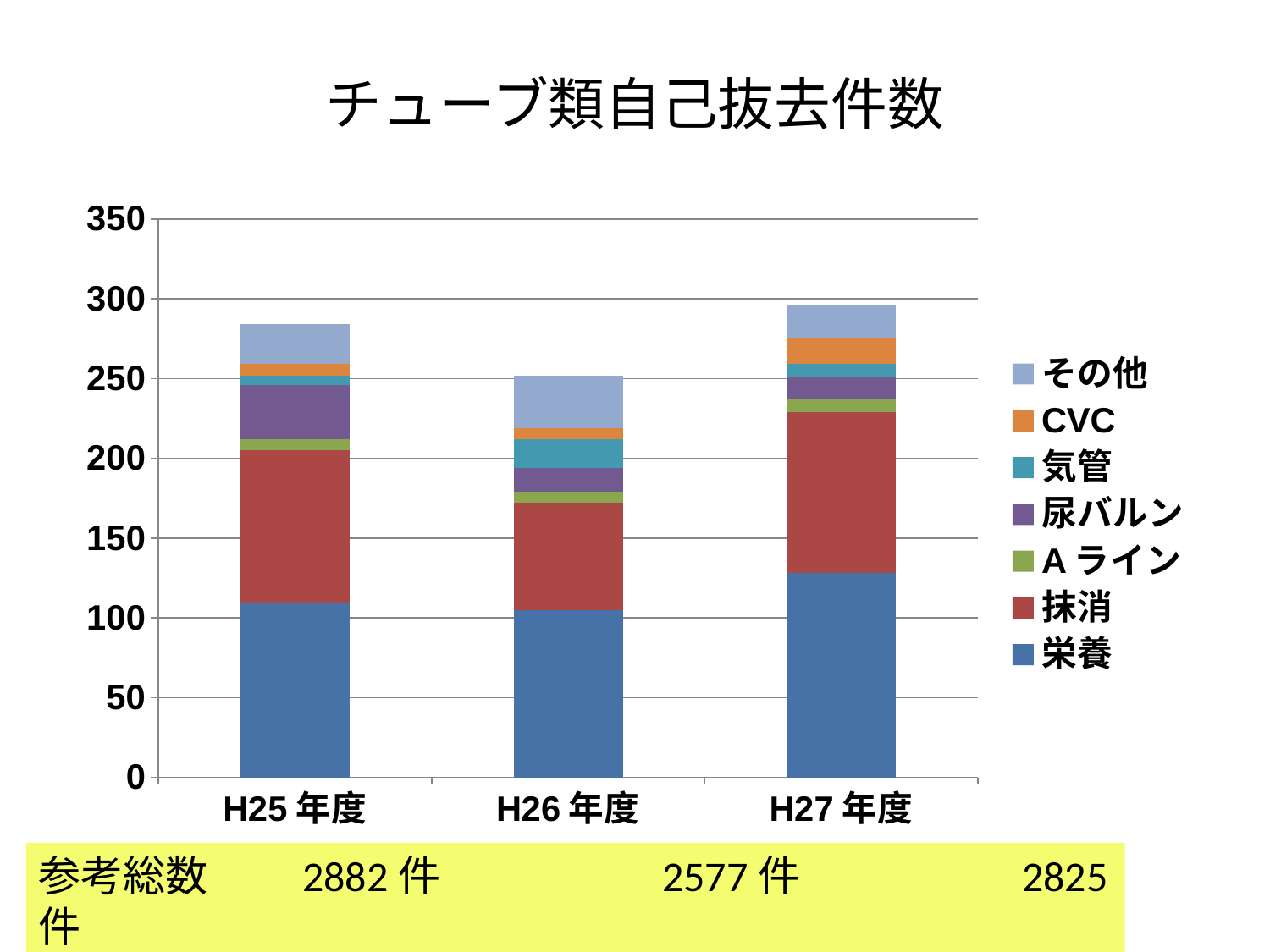

# チューブ類自己抜去件数

### Chart

| Category | 栄養 | 抹消 | Aライン | 尿バルン | 気管 | CVC | その他 |
|---|---|---|---|---|---|---|---|
| H25年度 | 109.0 | 96.0 | 7.0 | 34.0 | 6.0 | 7.0 | 25.0 |
| H26年度 | 105.0 | 67.0 | 7.0 | 15.0 | 18.0 | 7.0 | 33.0 |
| H27年度 | 128.0 | 101.0 | 8.0 | 14.0 | 8.0 | 16.0 | 21.0 |
参考総数　　2882件　　　　　2577件　　　　　2825件